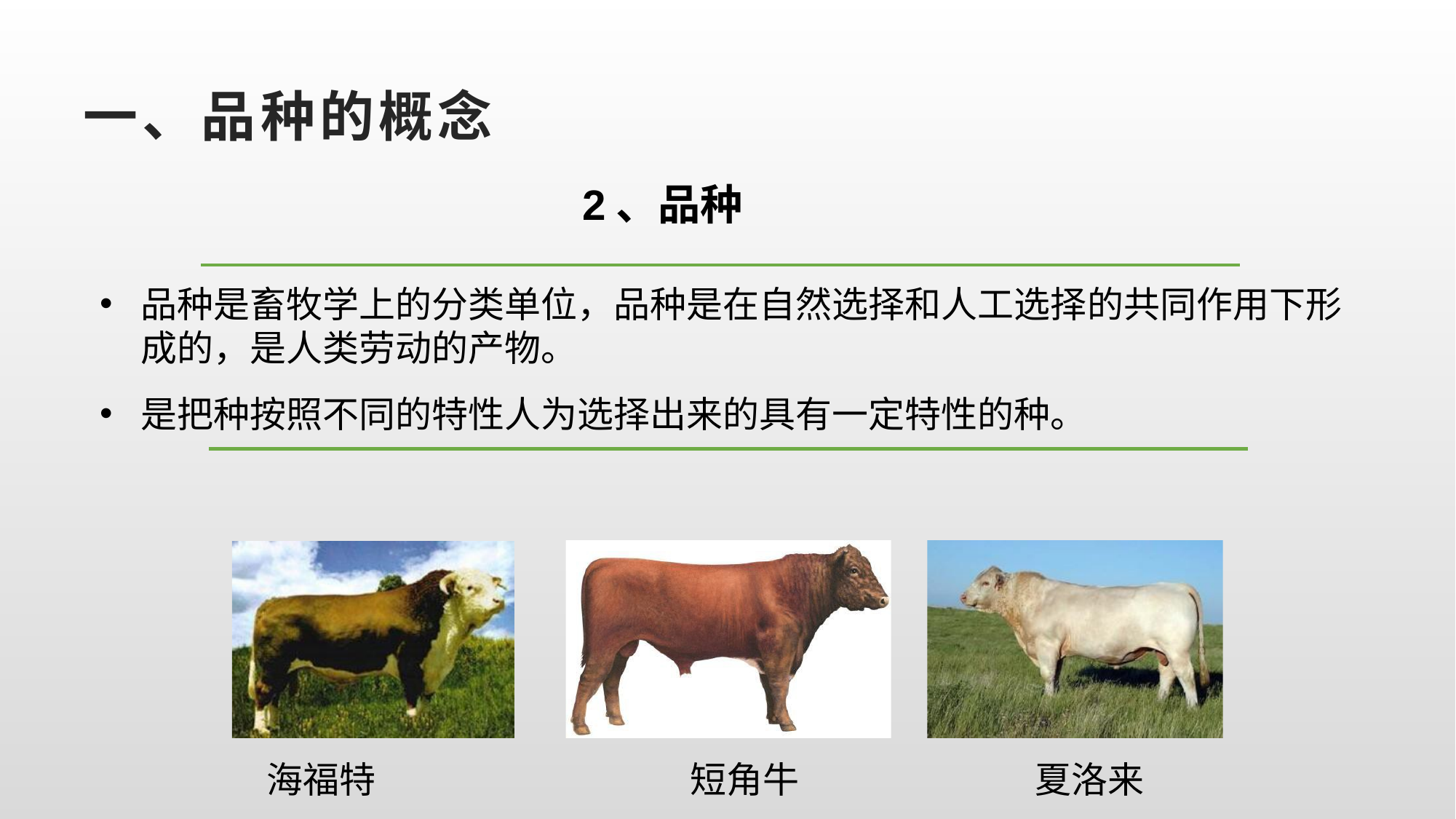

# 一、品种的概念
2、品种

品种是畜牧学上的分类单位，品种是在自然选择和人工选择的共同作用下形成的，是人类劳动的产物。
是把种按照不同的特性人为选择出来的具有一定特性的种。

海福特
短角牛
夏洛来